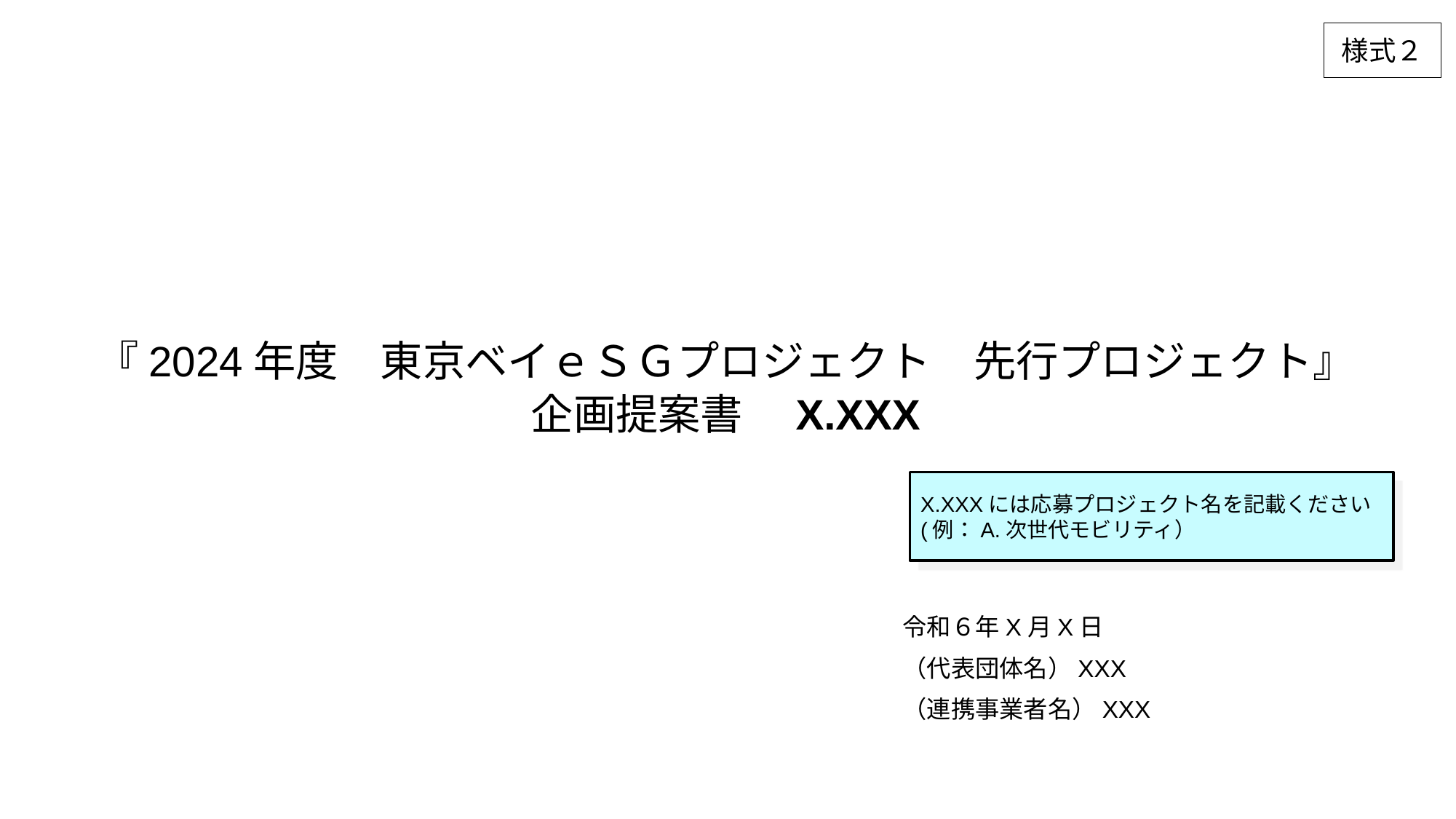

様式２
『2024年度　東京ベイｅＳＧプロジェクト　先行プロジェクト』
企画提案書　X.XXX
X.XXXには応募プロジェクト名を記載ください
(例：A.次世代モビリティ）
令和６年X月X日
（代表団体名）XXX
（連携事業者名）XXX